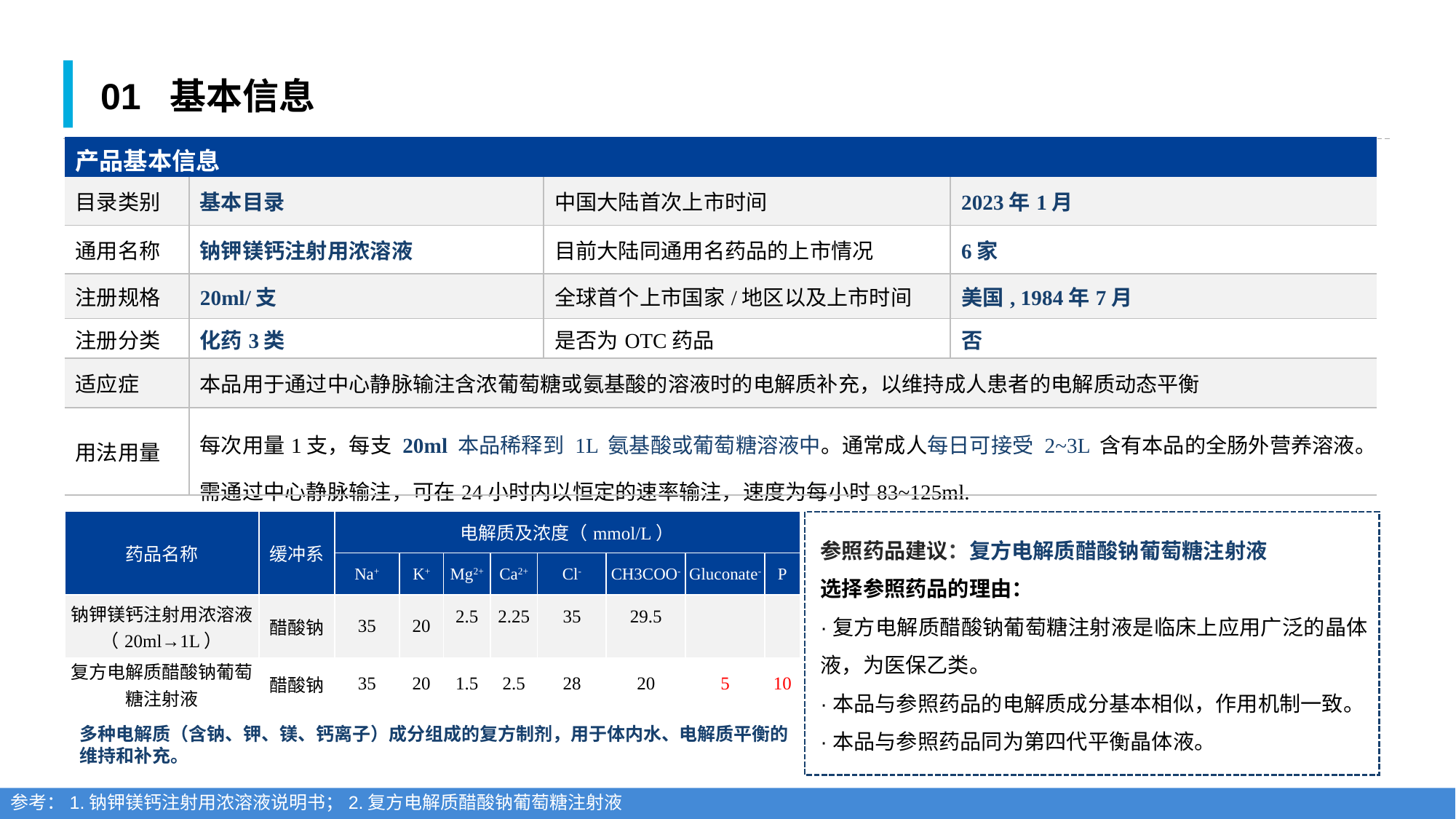

01  基本信息
| 产品基本信息 |  |  |  |
| --- | --- | --- | --- |
| 目录类别 | 基本目录 | 中国大陆首次上市时间 | 2023年1月 |
| 通用名称 | 钠钾镁钙注射用浓溶液 | 目前大陆同通用名药品的上市情况 | 6家 |
| 注册规格 | 20ml/支 | 全球首个上市国家/地区以及上市时间 | 美国, 1984年7月 |
| 注册分类 | 化药3类 | 是否为OTC药品 | 否 |
| 适应症 | 本品用于通过中心静脉输注含浓葡萄糖或氨基酸的溶液时的电解质补充，以维持成人患者的电解质动态平衡 |  |  |
| 用法用量 | 每次用量1支，每支 20ml 本品稀释到 1L 氨基酸或葡萄糖溶液中。通常成人每日可接受 2~3L 含有本品的全肠外营养溶液。需通过中心静脉输注，可在24小时内以恒定的速率输注，速度为每小时83~125ml. |  |  |
| 药品名称 | 缓冲系 | 电解质及浓度（mmol/L） |  |  |  |  |  |  |  |
| --- | --- | --- | --- | --- | --- | --- | --- | --- | --- |
|  |  | Na+ | K+ | Mg2+ | Ca2+ | Cl- | CH3COO- | Gluconate- | P |
| 钠钾镁钙注射用浓溶液 （20ml→1L） | 醋酸钠 | 35 | 20 | 2.5 | 2.25 | 35 | 29.5 |  |  |
| 复方电解质醋酸钠葡萄糖注射液 | 醋酸钠 | 35 | 20 | 1.5 | 2.5 | 28 | 20 | 5 | 10 |

参照药品建议：复方电解质醋酸钠葡萄糖注射液
选择参照药品的理由：
·复方电解质醋酸钠葡萄糖注射液是临床上应用广泛的晶体液，为医保乙类。
·本品与参照药品的电解质成分基本相似，作用机制一致。
·本品与参照药品同为第四代平衡晶体液。

多种电解质（含钠、钾、镁、钙离子）成分组成的复方制剂，用于体内水、电解质平衡的维持和补充。
参考：1.钠钾镁钙注射用浓溶液说明书；2.复方电解质醋酸钠葡萄糖注射液